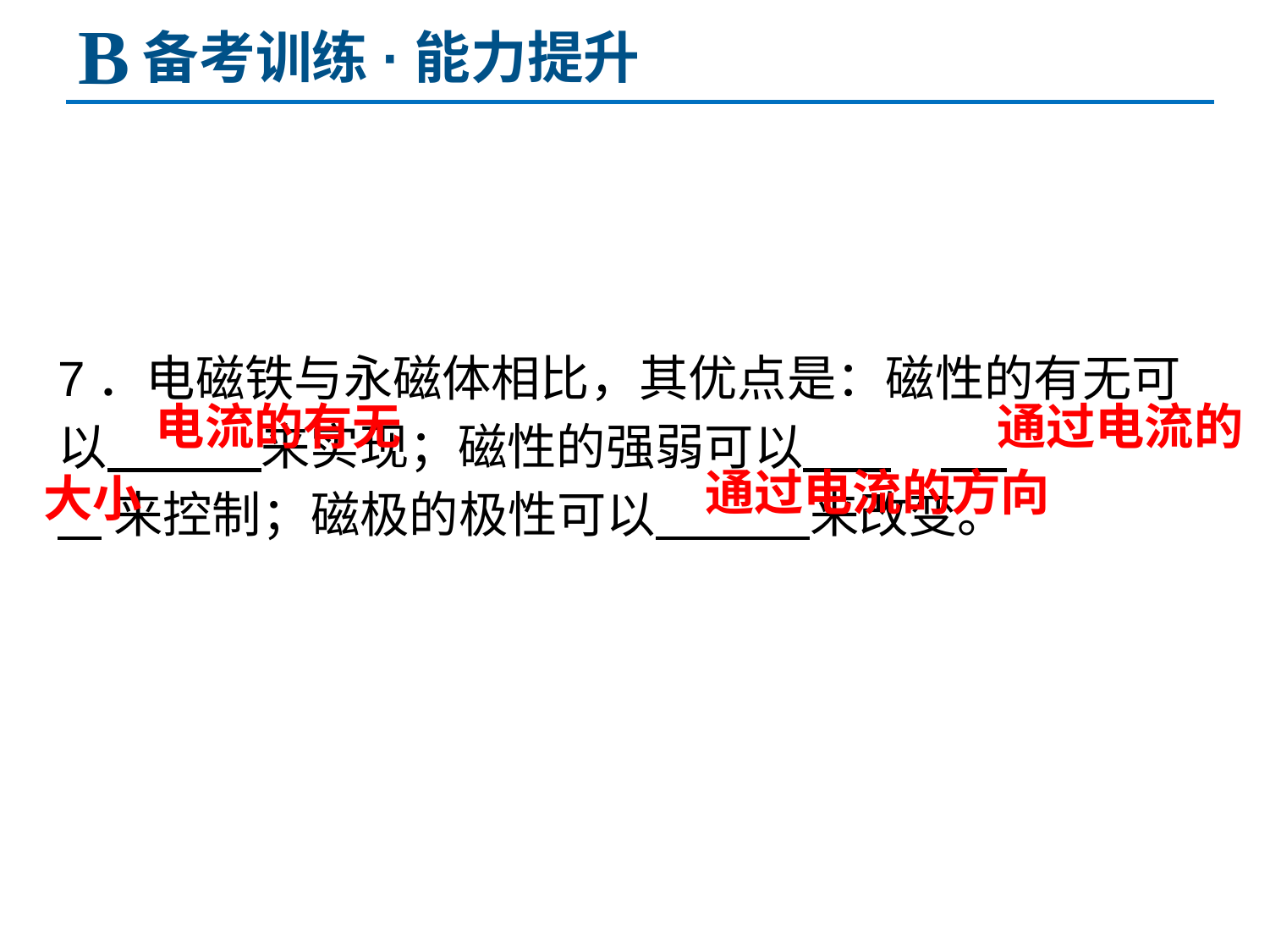

B
备考训练·能力提升
7．电磁铁与永磁体相比，其优点是：磁性的有无可以              来实现；磁性的强弱可以        。
    来控制；磁极的极性可以              来改变。
电流的有无
通过电流的
通过电流的方向
大小